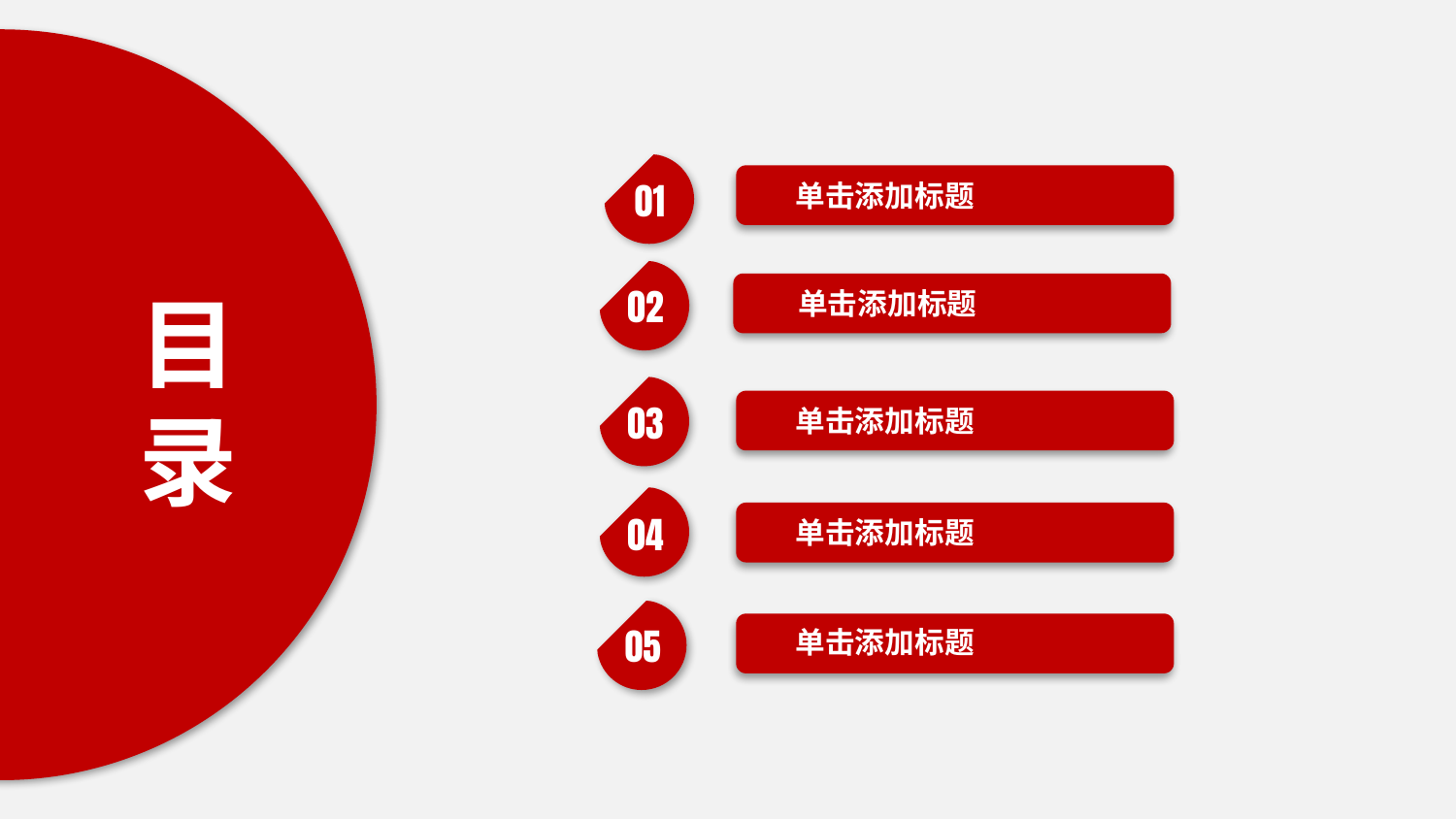

目
录

单击添加标题

01

单击添加标题

02

03

单击添加标题

04

单击添加标题

单击添加标题

05